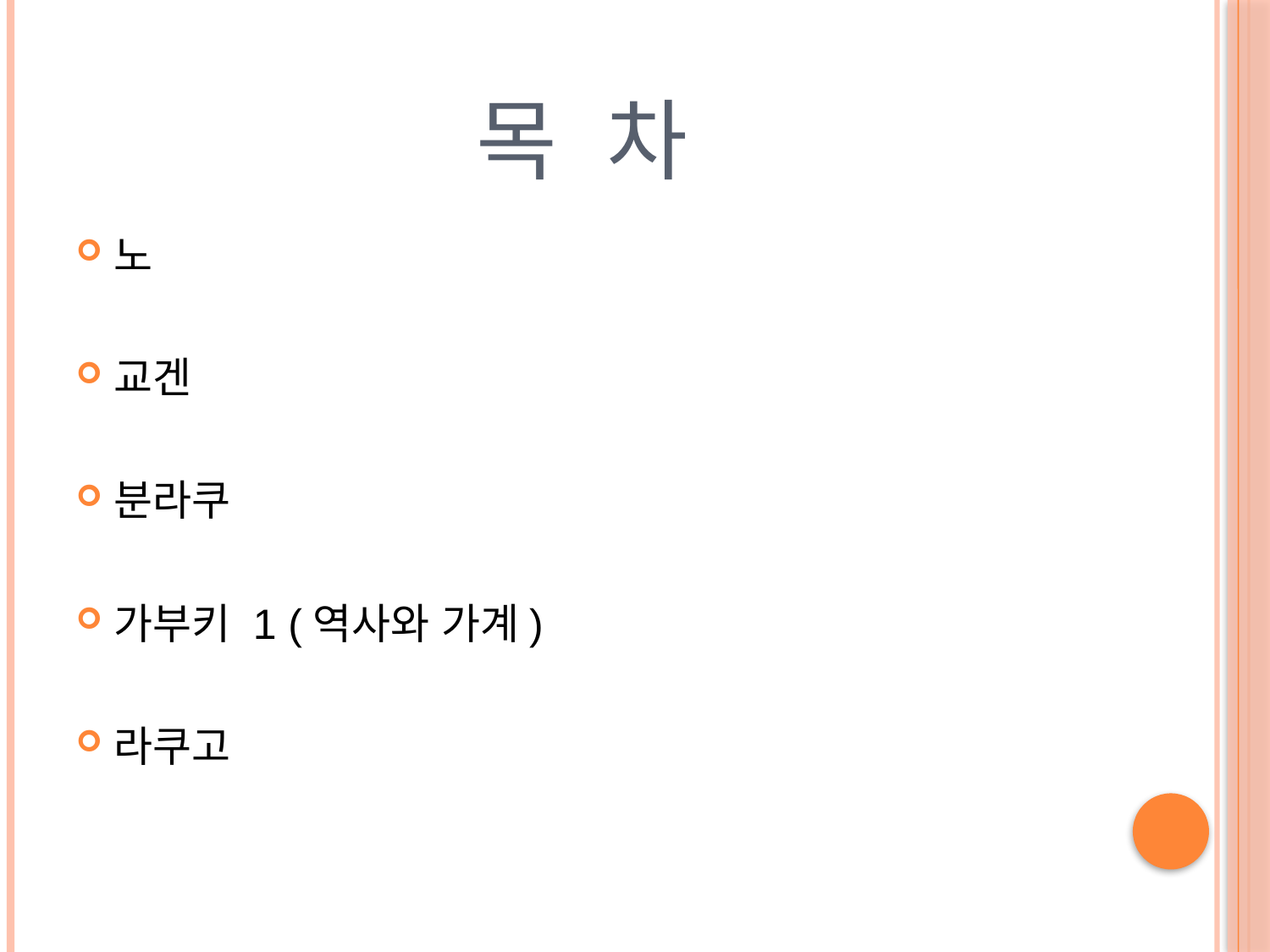

# 목  차
노

교겐

분라쿠

가부키 1 (역사와 가계)

라쿠고